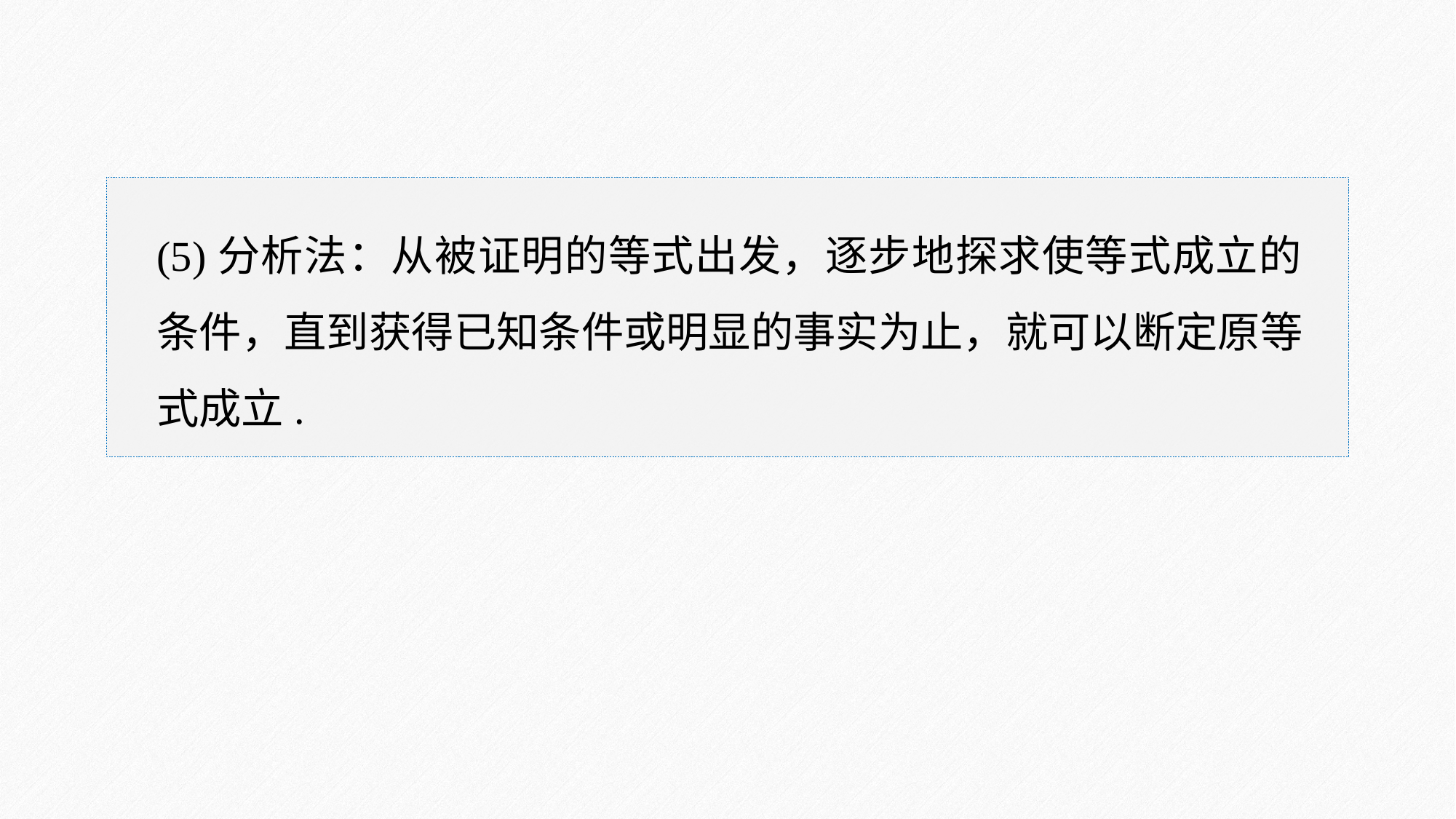

(5)分析法：从被证明的等式出发，逐步地探求使等式成立的条件，直到获得已知条件或明显的事实为止，就可以断定原等式成立.